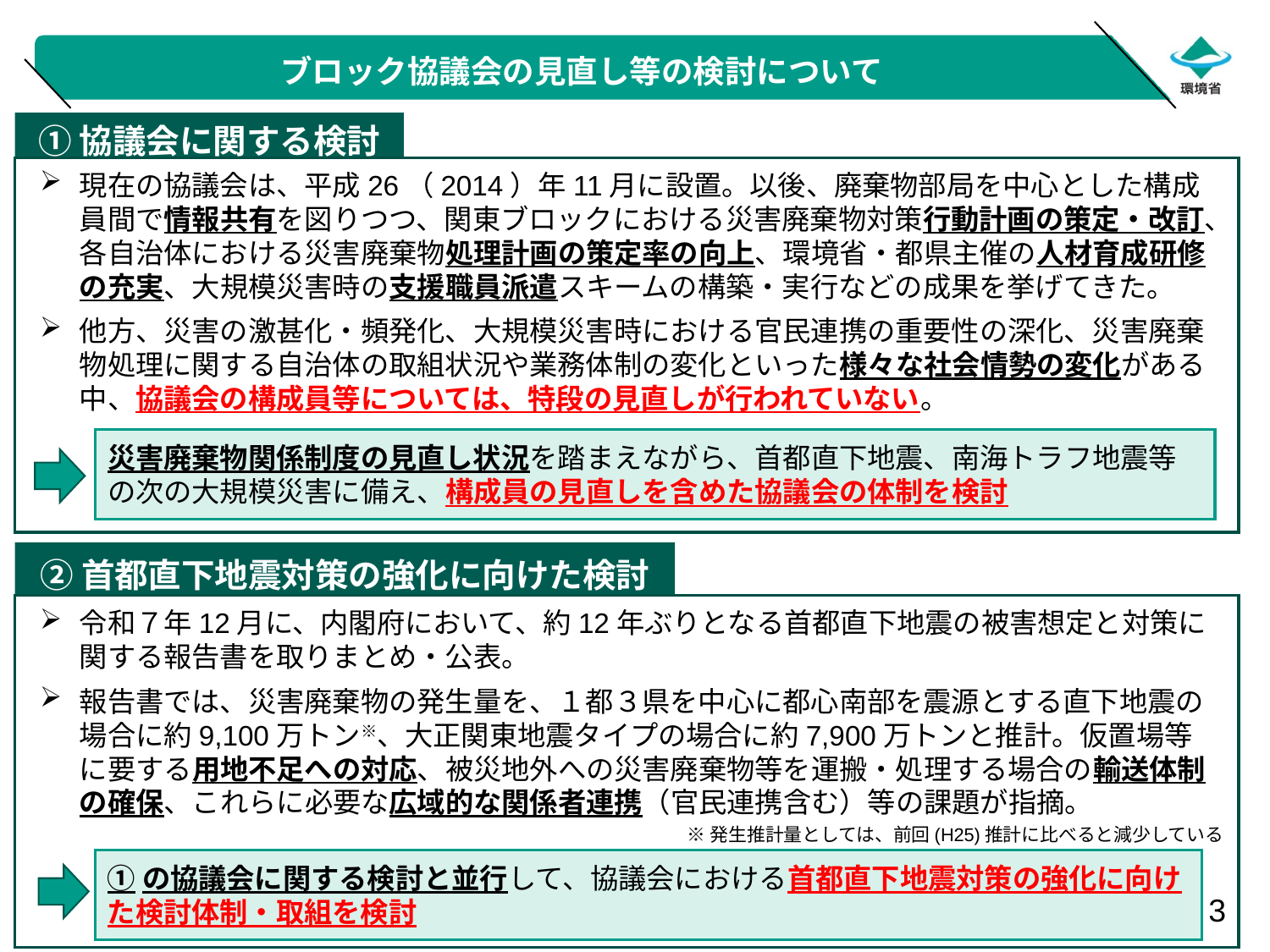

ブロック協議会の見直し等の検討について
①協議会に関する検討
現在の協議会は、平成26（2014）年11月に設置。以後、廃棄物部局を中心とした構成員間で情報共有を図りつつ、関東ブロックにおける災害廃棄物対策行動計画の策定・改訂、各自治体における災害廃棄物処理計画の策定率の向上、環境省・都県主催の人材育成研修の充実、大規模災害時の支援職員派遣スキームの構築・実行などの成果を挙げてきた。
他方、災害の激甚化・頻発化、大規模災害時における官民連携の重要性の深化、災害廃棄物処理に関する自治体の取組状況や業務体制の変化といった様々な社会情勢の変化がある中、協議会の構成員等については、特段の見直しが行われていない。

災害廃棄物関係制度の見直し状況を踏まえながら、首都直下地震、南海トラフ地震等の次の大規模災害に備え、構成員の見直しを含めた協議会の体制を検討

②首都直下地震対策の強化に向けた検討
令和７年12月に、内閣府において、約12年ぶりとなる首都直下地震の被害想定と対策に関する報告書を取りまとめ・公表。
報告書では、災害廃棄物の発生量を、１都３県を中心に都心南部を震源とする直下地震の場合に約9,100万トン※、大正関東地震タイプの場合に約7,900万トンと推計。仮置場等に要する用地不足への対応、被災地外への災害廃棄物等を運搬・処理する場合の輸送体制の確保、これらに必要な広域的な関係者連携（官民連携含む）等の課題が指摘。

※発生推計量としては、前回(H25)推計に比べると減少している
①の協議会に関する検討と並行して、協議会における首都直下地震対策の強化に向けた検討体制・取組を検討